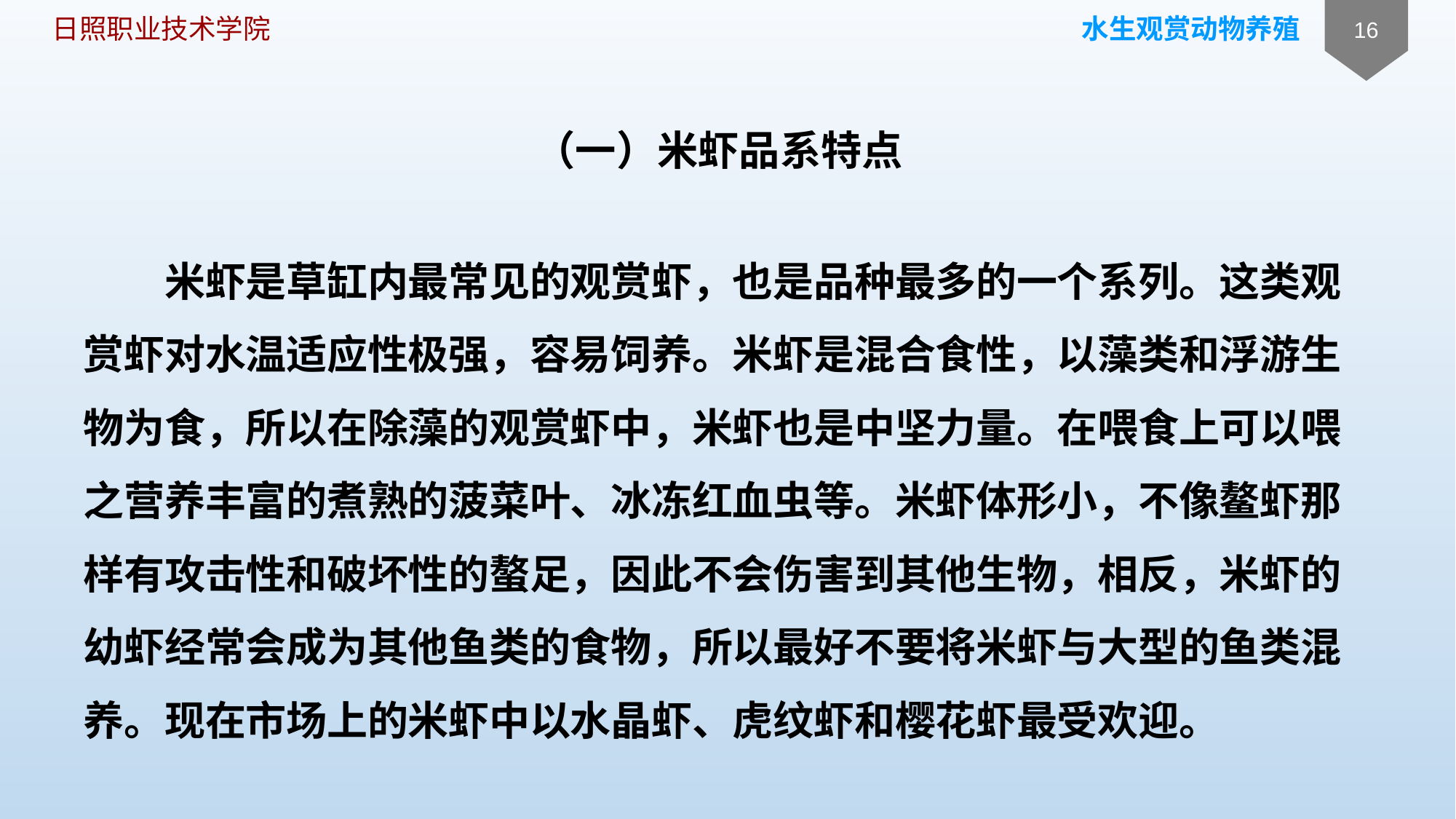

# （一）米虾品系特点
　　米虾是草缸内最常见的观赏虾，也是品种最多的一个系列。这类观赏虾对水温适应性极强，容易饲养。米虾是混合食性，以藻类和浮游生物为食，所以在除藻的观赏虾中，米虾也是中坚力量。在喂食上可以喂之营养丰富的煮熟的菠菜叶、冰冻红血虫等。米虾体形小，不像鳌虾那样有攻击性和破坏性的螯足，因此不会伤害到其他生物，相反，米虾的幼虾经常会成为其他鱼类的食物，所以最好不要将米虾与大型的鱼类混养。现在市场上的米虾中以水晶虾、虎纹虾和樱花虾最受欢迎。